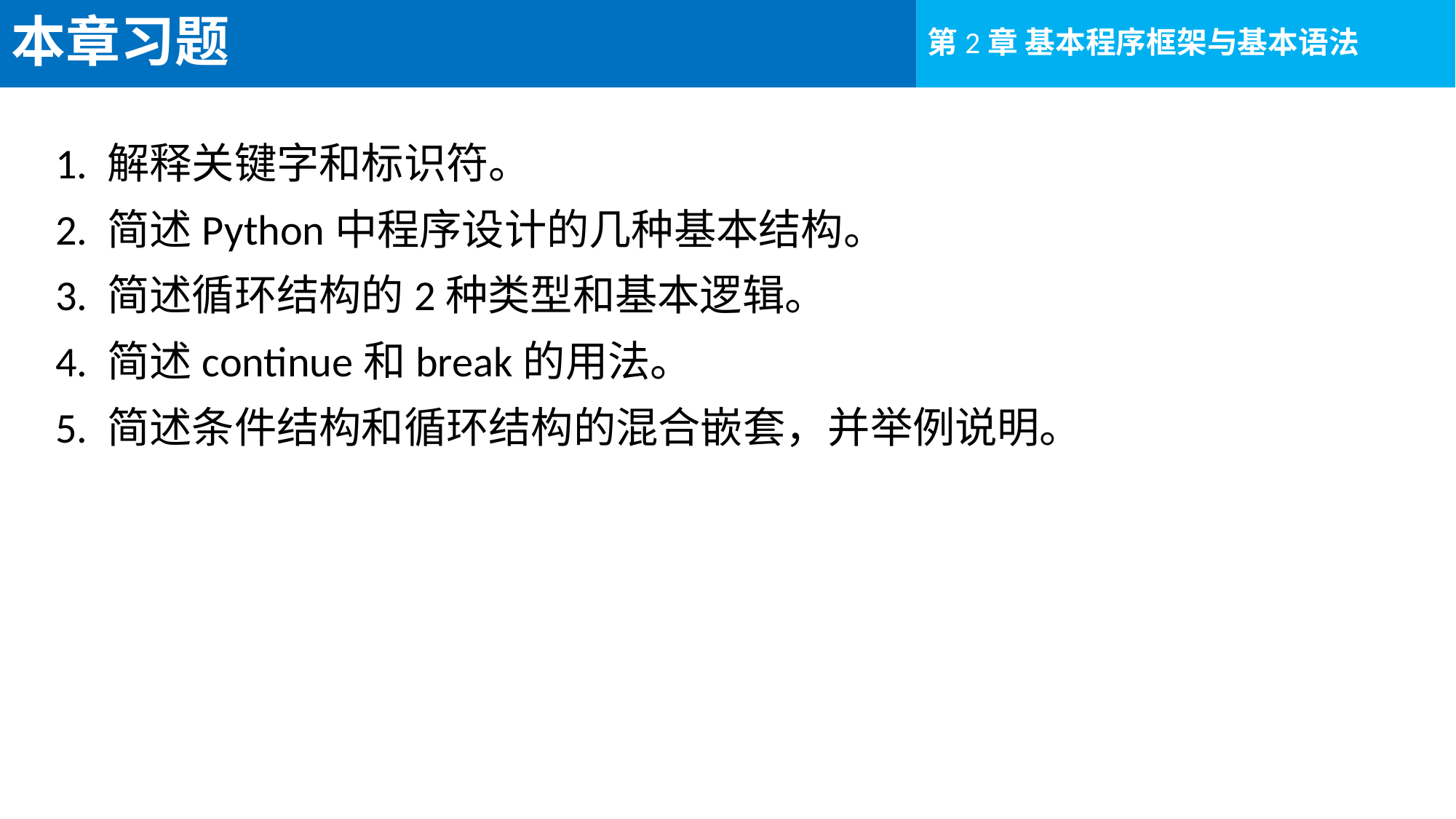

# 本章习题
1. 解释关键字和标识符。
2. 简述Python中程序设计的几种基本结构。
3. 简述循环结构的2种类型和基本逻辑。
4. 简述continue和break的用法。
5. 简述条件结构和循环结构的混合嵌套，并举例说明。